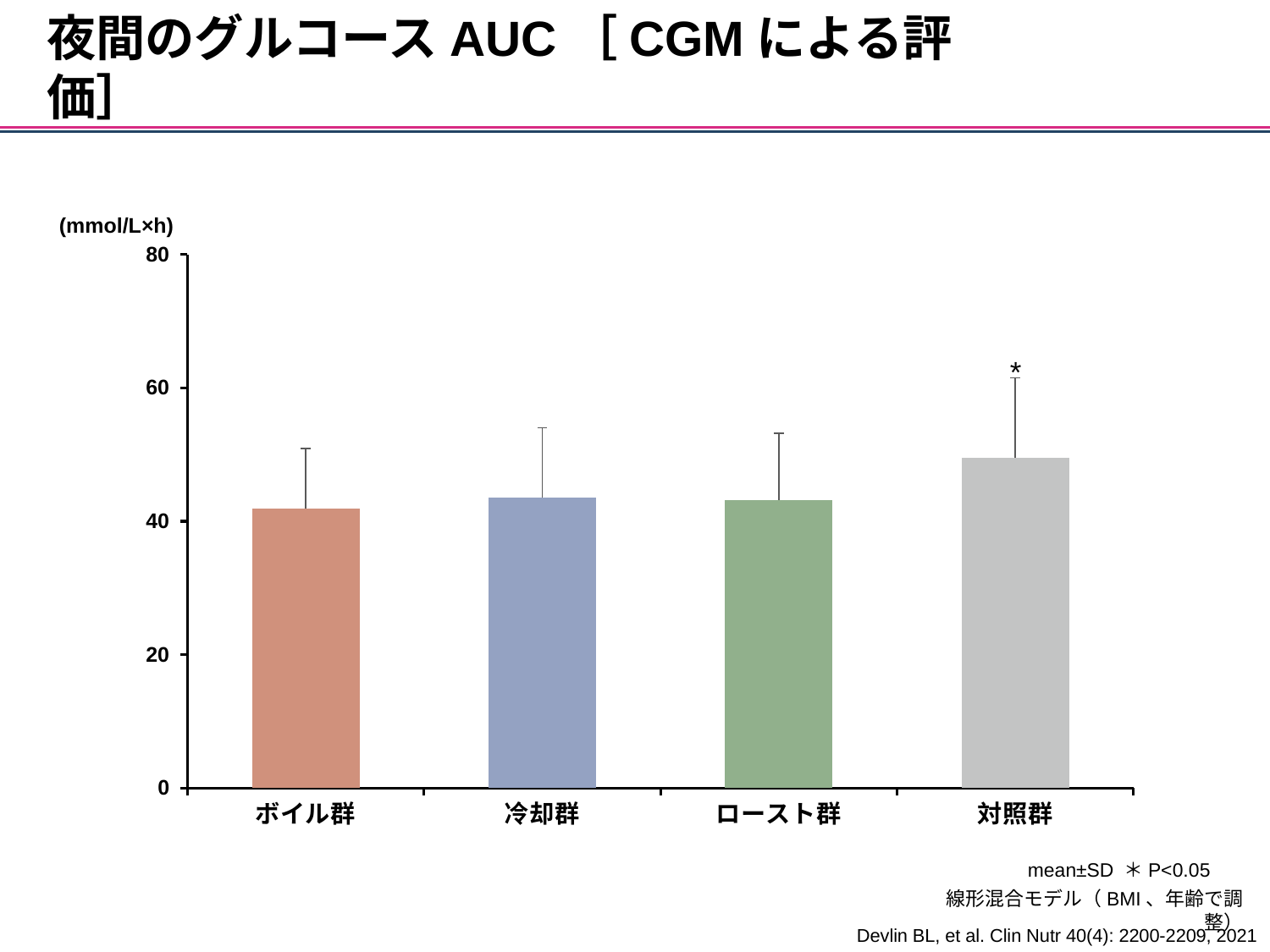

夜間のグルコースAUC［CGMによる評価］
(mmol/L×h)

### Chart

| Category | 数値 |
|---|---|
| ボイル群 | 41.9 |
| 冷却群 | 43.5 |
| ロースト群 | 43.2 |
| 対照群 | 49.5 |
*
mean±SD ＊P<0.05
線形混合モデル（BMI、年齢で調整）
Devlin BL, et al. Clin Nutr 40(4): 2200-2209, 2021